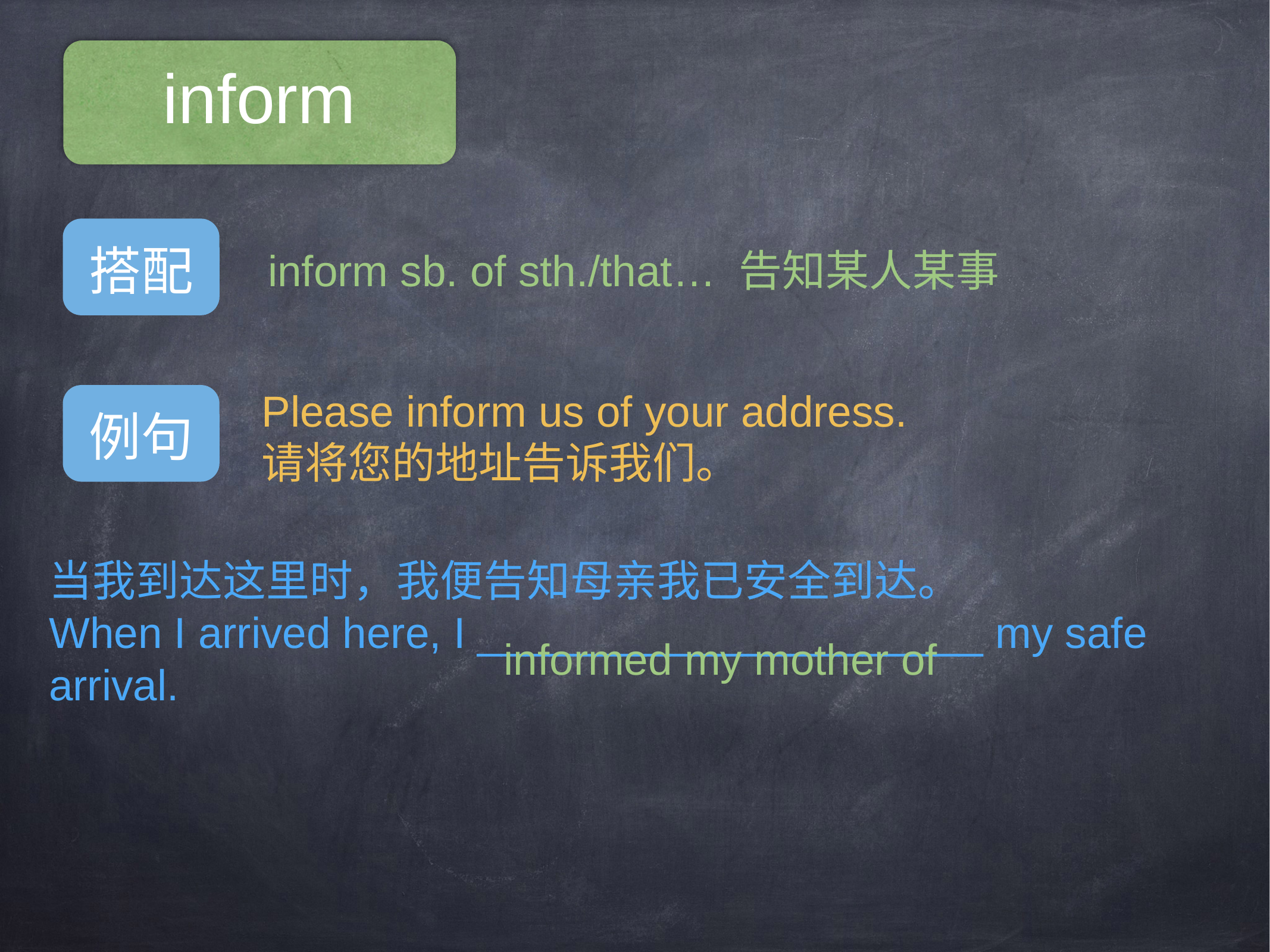

inform

搭配
inform sb. of sth./that… 告知某人某事
Please inform us of your address.
请将您的地址告诉我们。

例句
当我到达这里时，我便告知母亲我已安全到达。
When I arrived here, I _____________________ my safe arrival.
informed my mother of